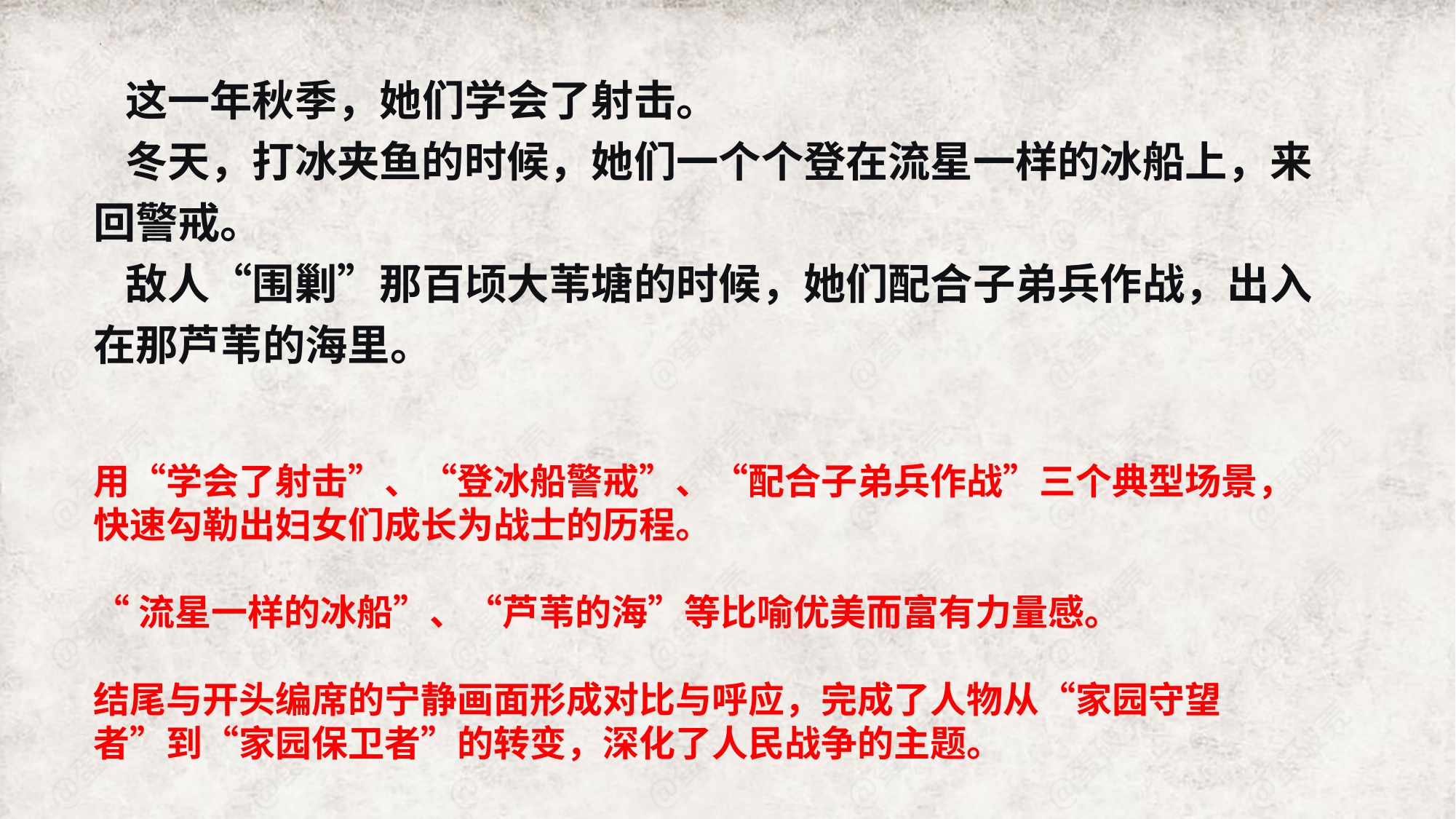

这一年秋季，她们学会了射击。
冬天，打冰夹鱼的时候，她们一个个登在流星一样的冰船上，来回警戒。
敌人“围剿”那百顷大苇塘的时候，她们配合子弟兵作战，出入在那芦苇的海里。
用“学会了射击”、“登冰船警戒”、“配合子弟兵作战”三个典型场景，快速勾勒出妇女们成长为战士的历程。

“流星一样的冰船”、“芦苇的海”等比喻优美而富有力量感。

结尾与开头编席的宁静画面形成对比与呼应，完成了人物从“家园守望者”到“家园保卫者”的转变，深化了人民战争的主题。